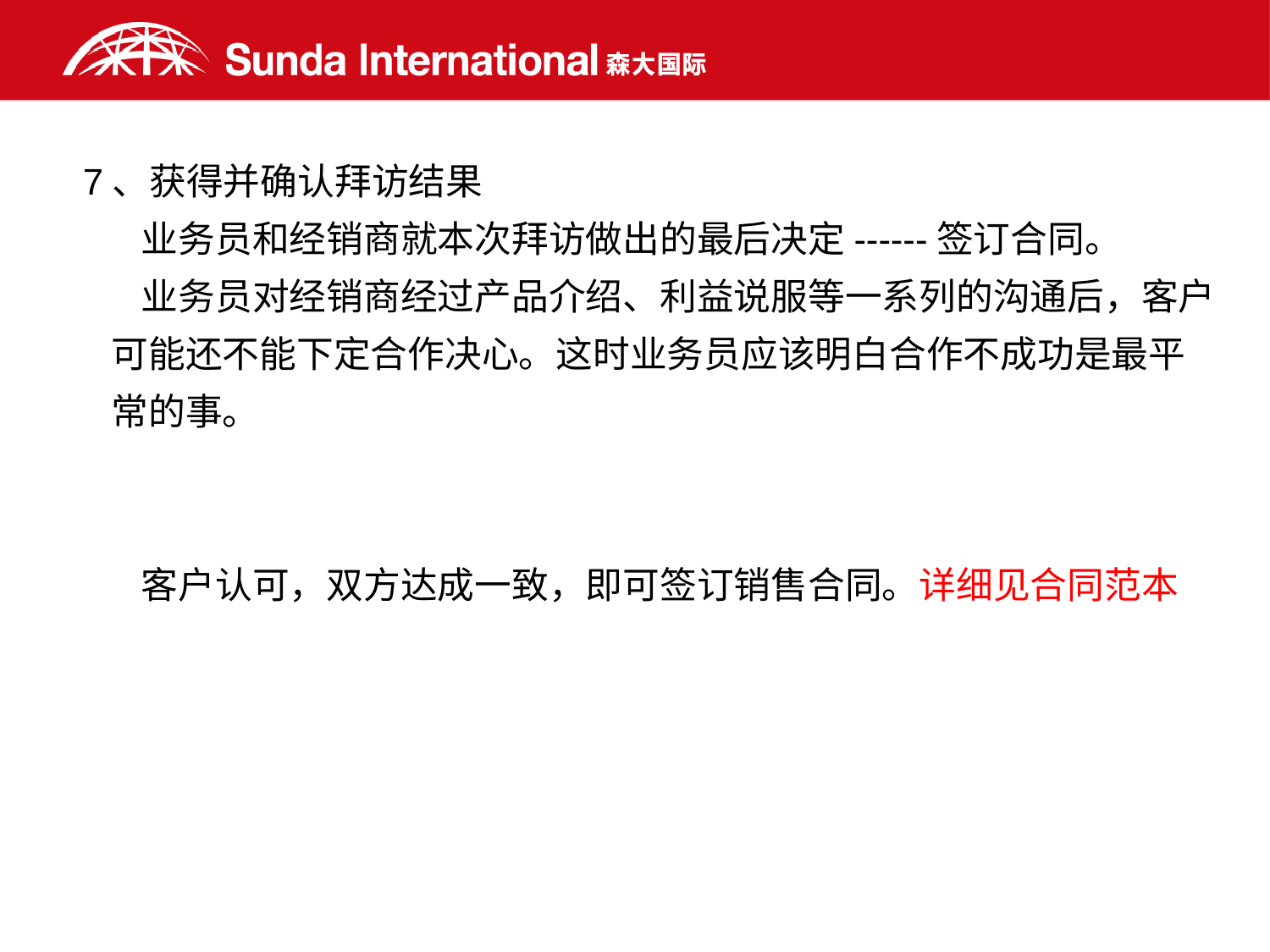

7、获得并确认拜访结果
      业务员和经销商就本次拜访做出的最后决定------签订合同。
      业务员对经销商经过产品介绍、利益说服等一系列的沟通后，客户可能还不能下定合作决心。这时业务员应该明白合作不成功是最平常的事。

      客户认可，双方达成一致，即可签订销售合同。详细见合同范本